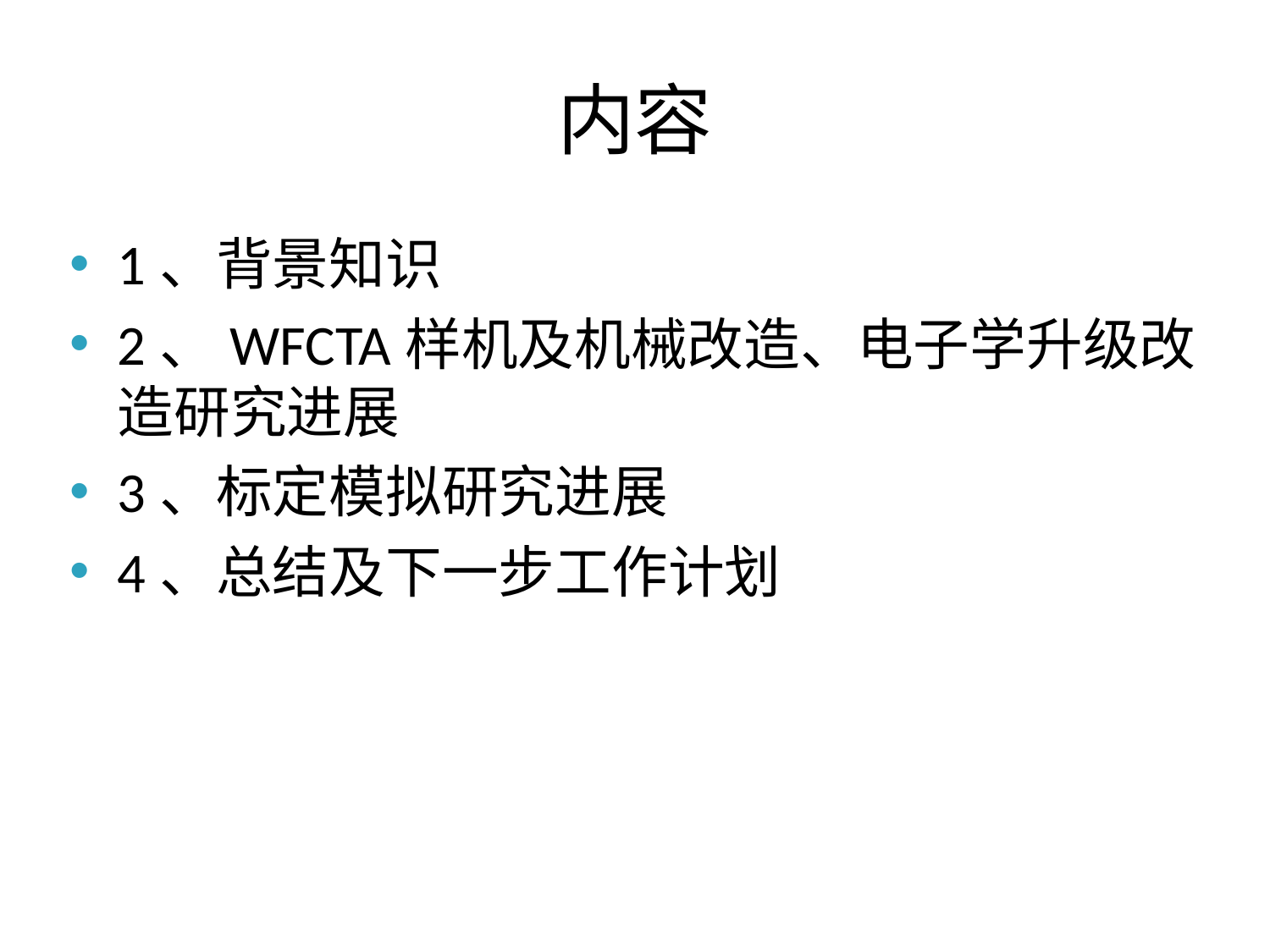

# 内容
1、背景知识
2、WFCTA样机及机械改造、电子学升级改造研究进展
3、标定模拟研究进展
4、总结及下一步工作计划